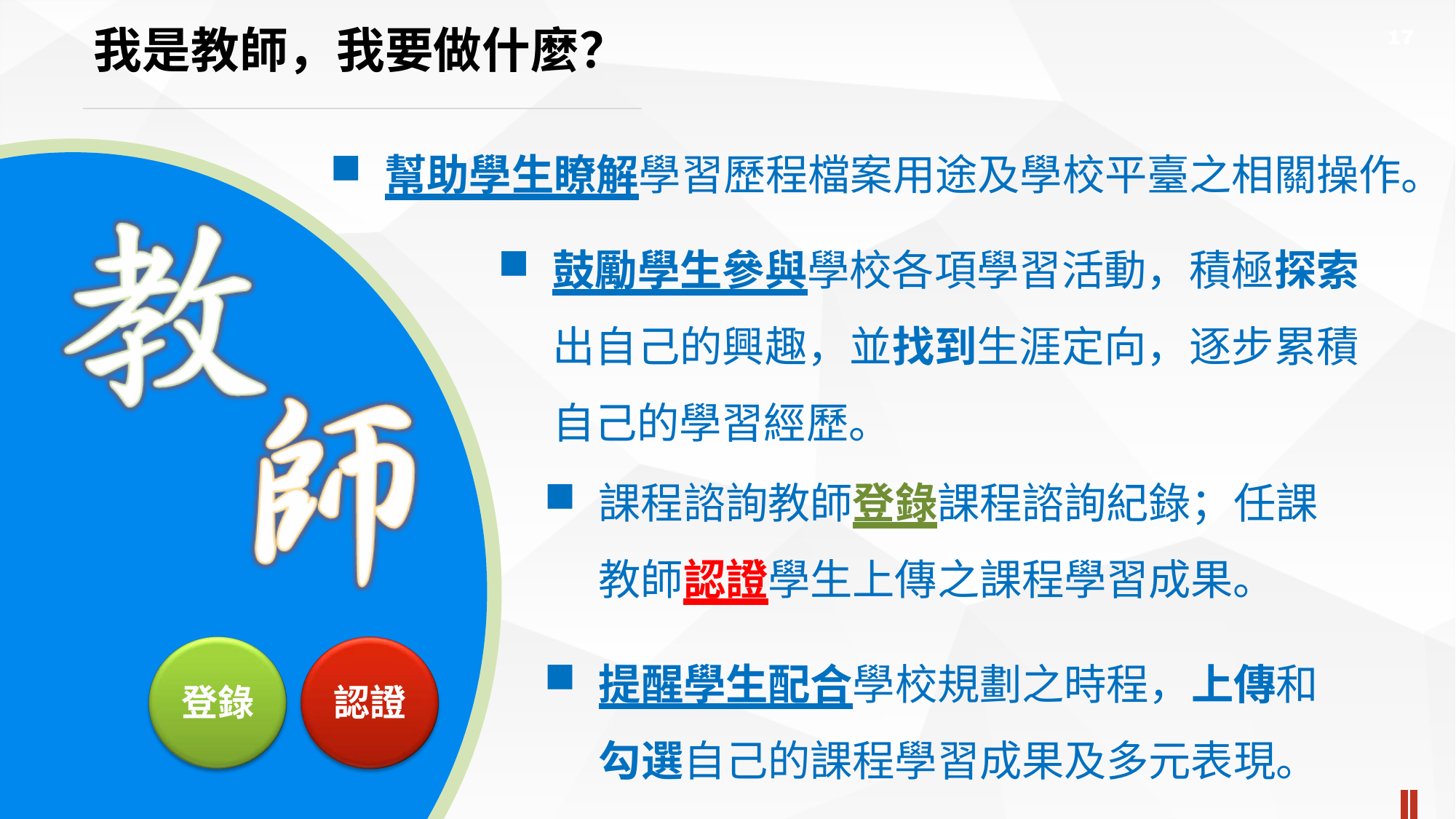

# 我是教師，我要做什麼？
17

幫助學生瞭解學習歷程檔案用途及學校平臺之相關操作。
鼓勵學生參與學校各項學習活動，積極探索 出自己的興趣，並找到生涯定向，逐步累積 自己的學習經歷。
課程諮詢教師登錄課程諮詢紀錄；任課 教師認證學生上傳之課程學習成果。

提醒學生配合學校規劃之時程，上傳和 勾選自己的課程學習成果及多元表現。

認證
登錄